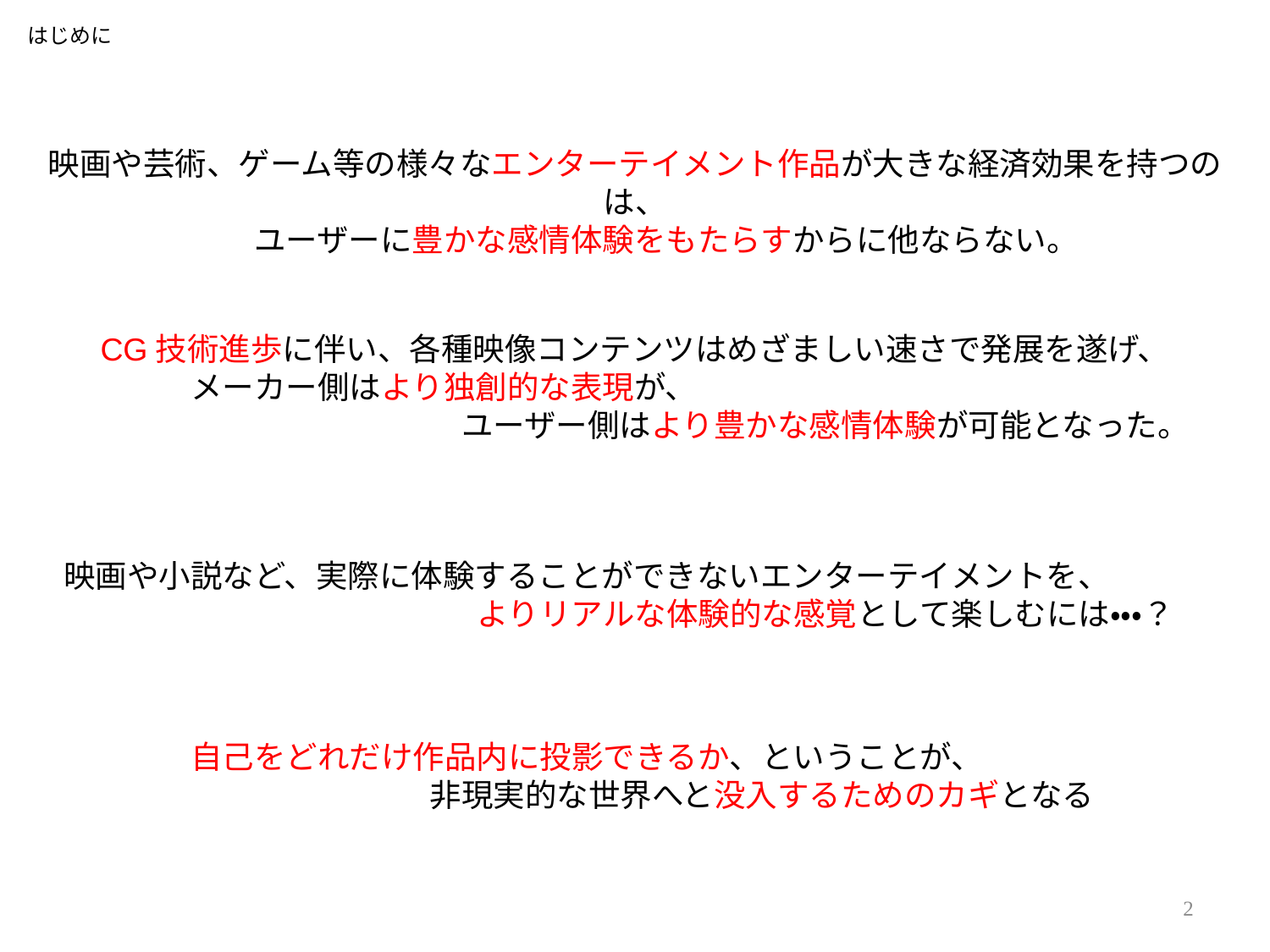

はじめに
映画や芸術、ゲーム等の様々なエンターテイメント作品が大きな経済効果を持つのは、
	ユーザーに豊かな感情体験をもたらすからに他ならない。
CG技術進歩に伴い、各種映像コンテンツはめざましい速さで発展を遂げ、
メーカー側はより独創的な表現が、
			ユーザー側はより豊かな感情体験が可能となった。
映画や小説など、実際に体験することができないエンターテイメントを、
			よりリアルな体験的な感覚として楽しむには・・・？
自己をどれだけ作品内に投影できるか、ということが、
		非現実的な世界へと没入するためのカギとなる
2